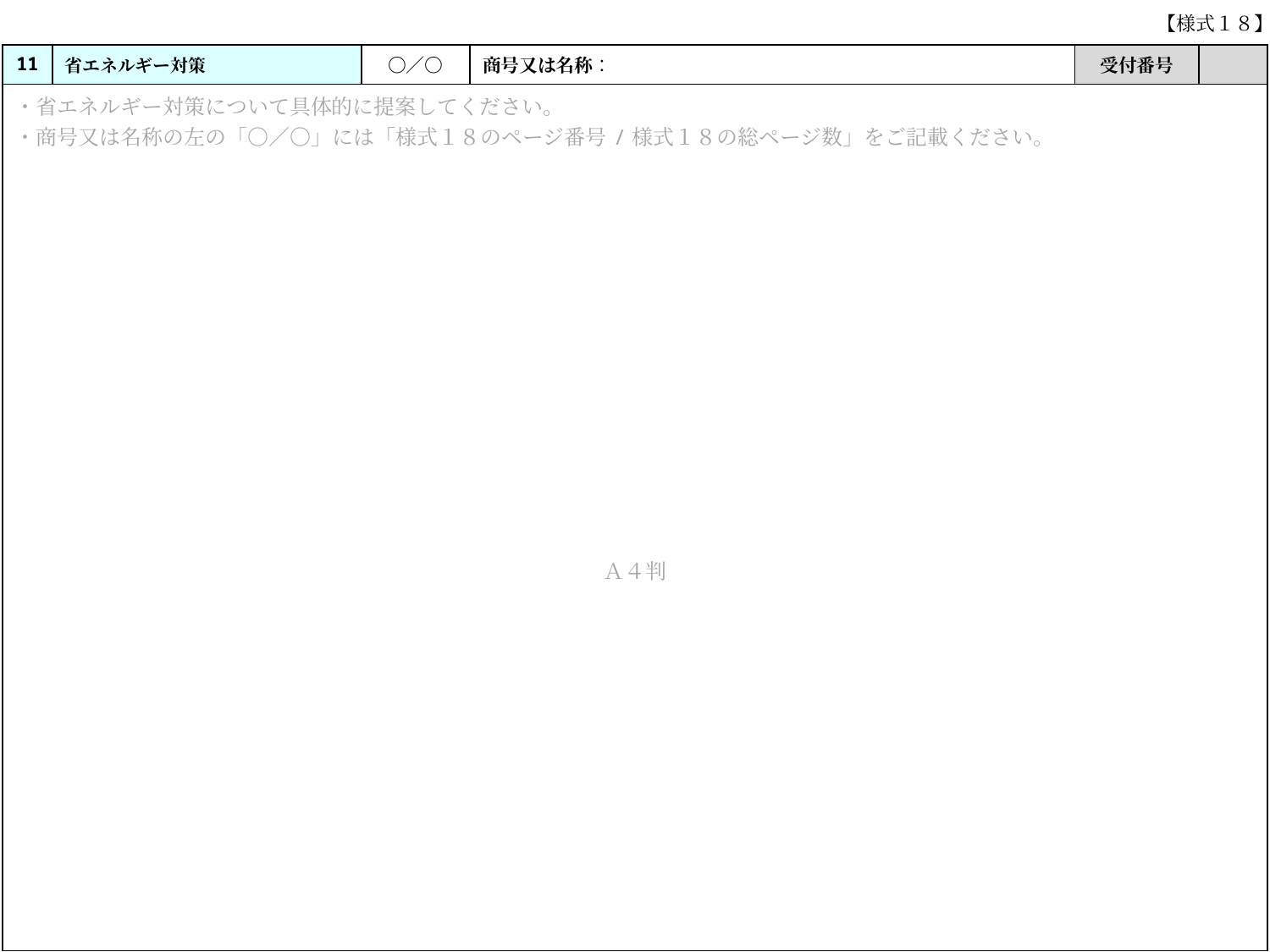

# 【様式１８】
| 11 | 省エネルギー対策 | 〇／〇 | 商号又は名称： | 受付番号 |  |
| --- | --- | --- | --- | --- | --- |
| ・省エネルギー対策について具体的に提案してください。 ・商号又は名称の左の「〇／〇」には「様式１８のページ番号/様式１８の総ページ数」をご記載ください。 Ａ４判 |  |  |  |  |  |